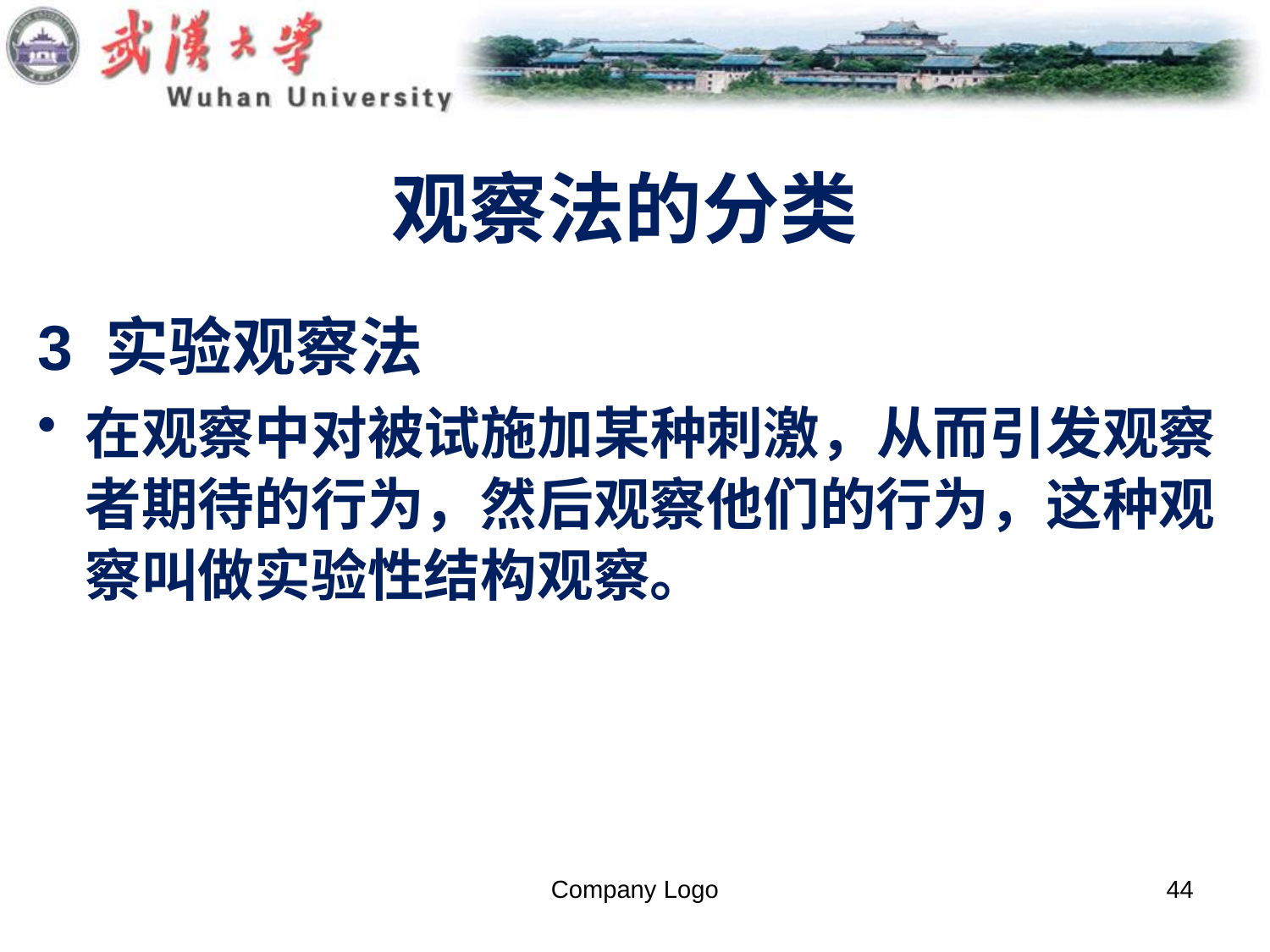

# 观察法的分类
3 实验观察法
在观察中对被试施加某种刺激，从而引发观察者期待的行为，然后观察他们的行为，这种观察叫做实验性结构观察。
Company Logo
44